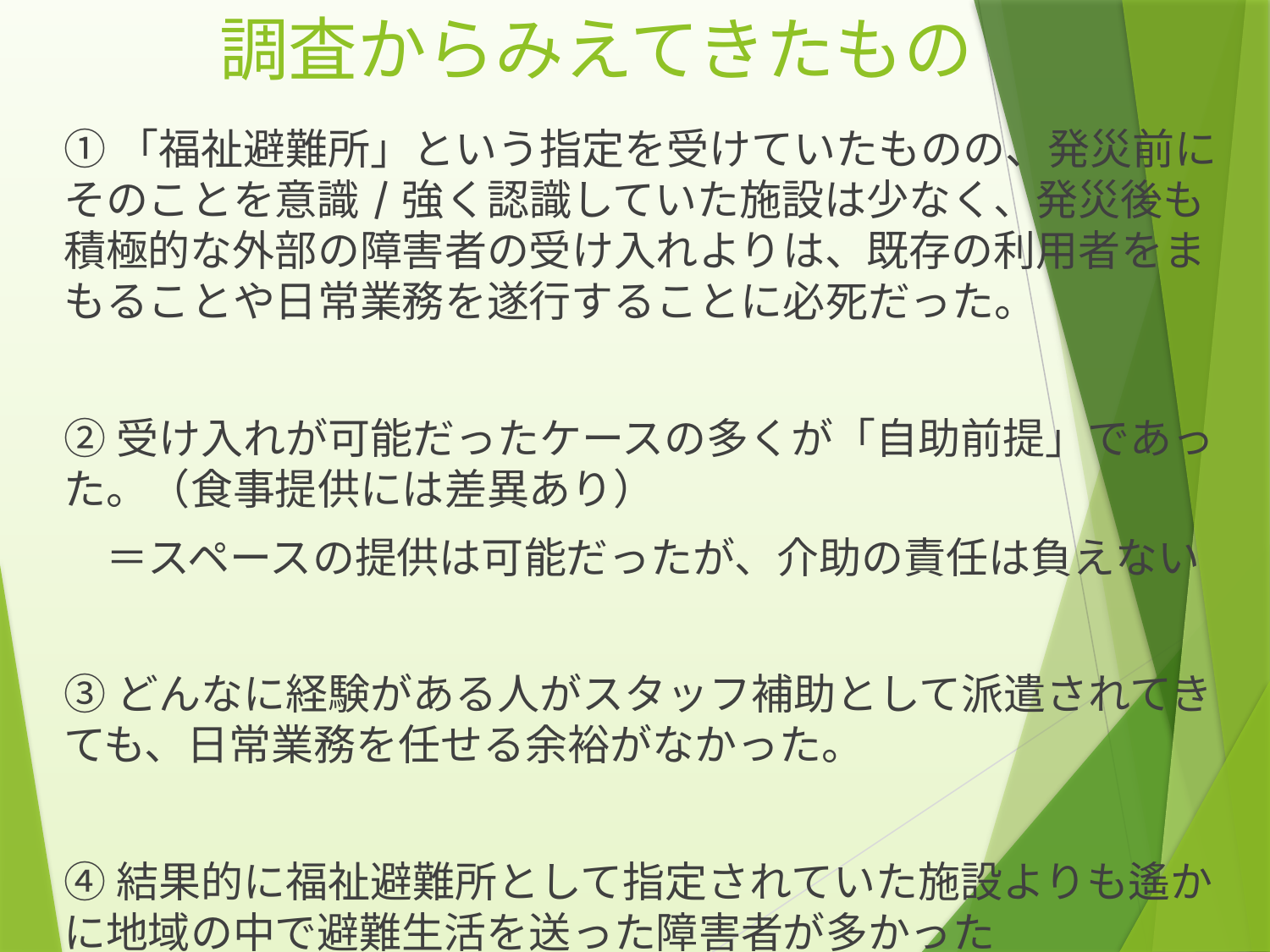

# 調査からみえてきたもの
①「福祉避難所」という指定を受けていたものの、発災前にそのことを意識/強く認識していた施設は少なく、発災後も積極的な外部の障害者の受け入れよりは、既存の利用者をまもることや日常業務を遂行することに必死だった。

②受け入れが可能だったケースの多くが「自助前提」であった。（食事提供には差異あり）
　＝スペースの提供は可能だったが、介助の責任は負えない

③どんなに経験がある人がスタッフ補助として派遣されてきても、日常業務を任せる余裕がなかった。

④結果的に福祉避難所として指定されていた施設よりも遙かに地域の中で避難生活を送った障害者が多かった